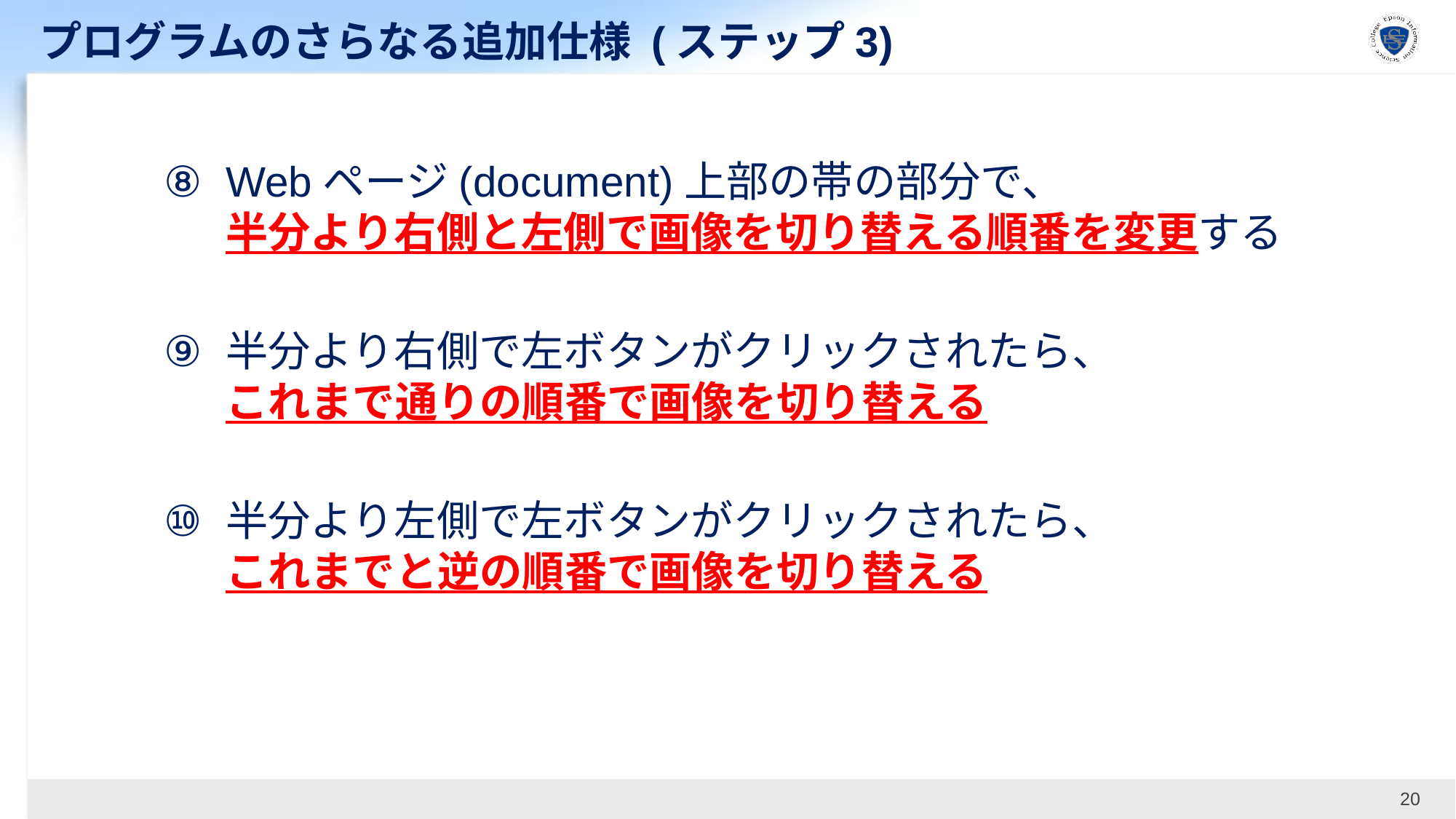

# プログラムのさらなる追加仕様 (ステップ3)
Webページ(document)上部の帯の部分で、
半分より右側と左側で画像を切り替える順番を変更する

半分より右側で左ボタンがクリックされたら、
これまで通りの順番で画像を切り替える

半分より左側で左ボタンがクリックされたら、
これまでと逆の順番で画像を切り替える